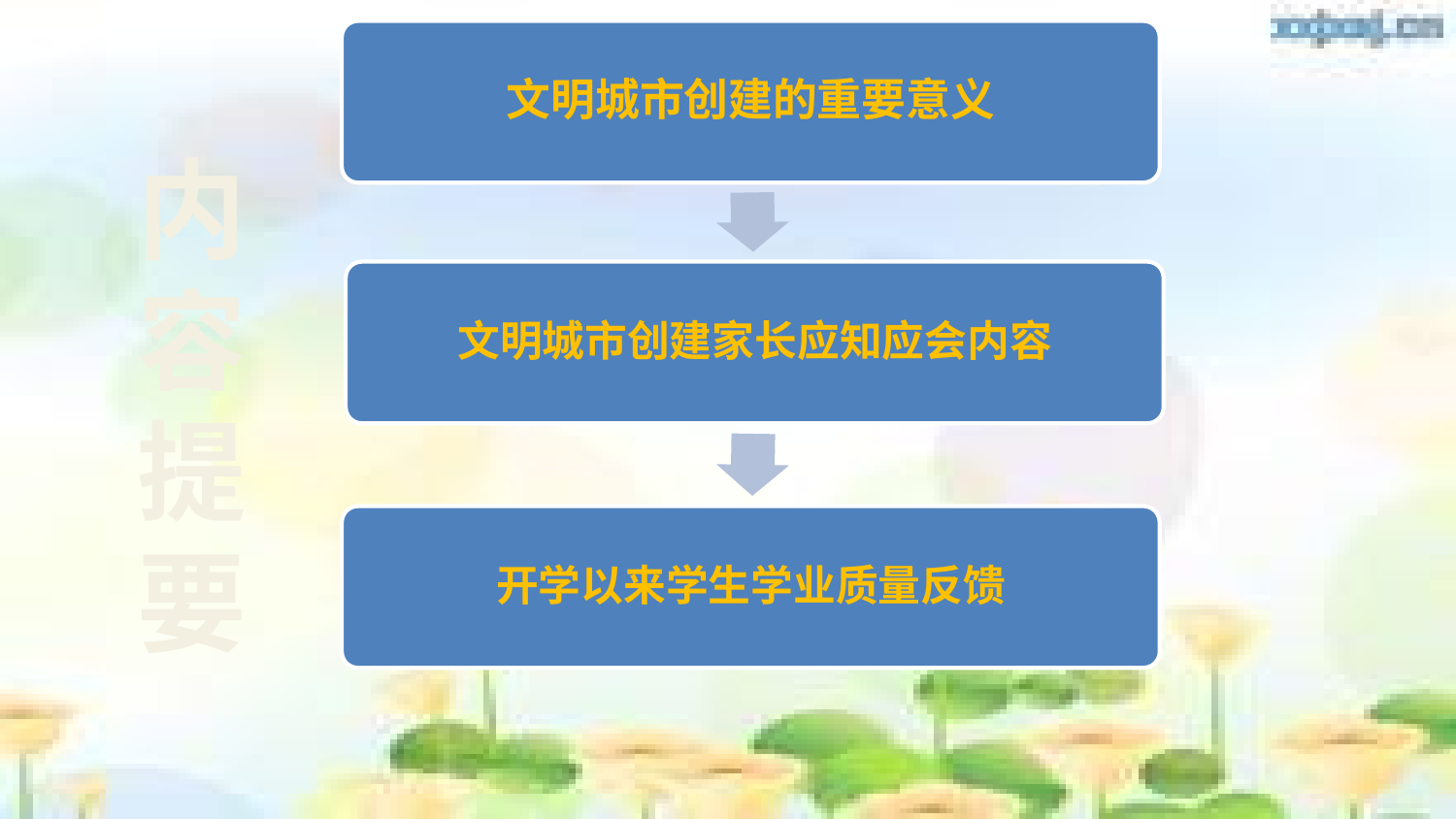

文明城市创建的重要意义

文明城市创建家长应知应会内容

开学以来学生学业质量反馈
内容提要